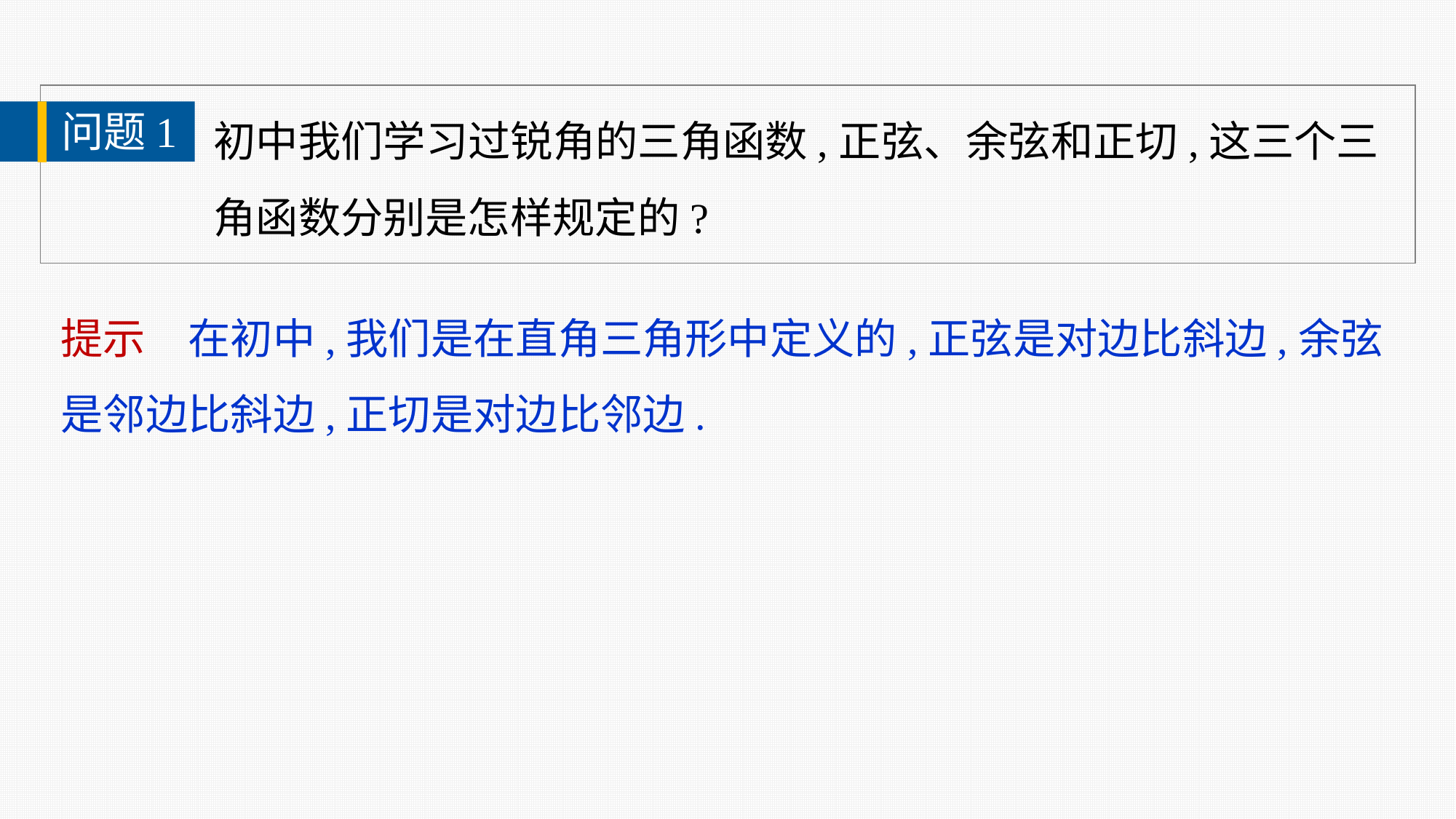

初中我们学习过锐角的三角函数,正弦、余弦和正切,这三个三角函数分别是怎样规定的?

问题1

提示　在初中,我们是在直角三角形中定义的,正弦是对边比斜边,余弦是邻边比斜边,正切是对边比邻边.